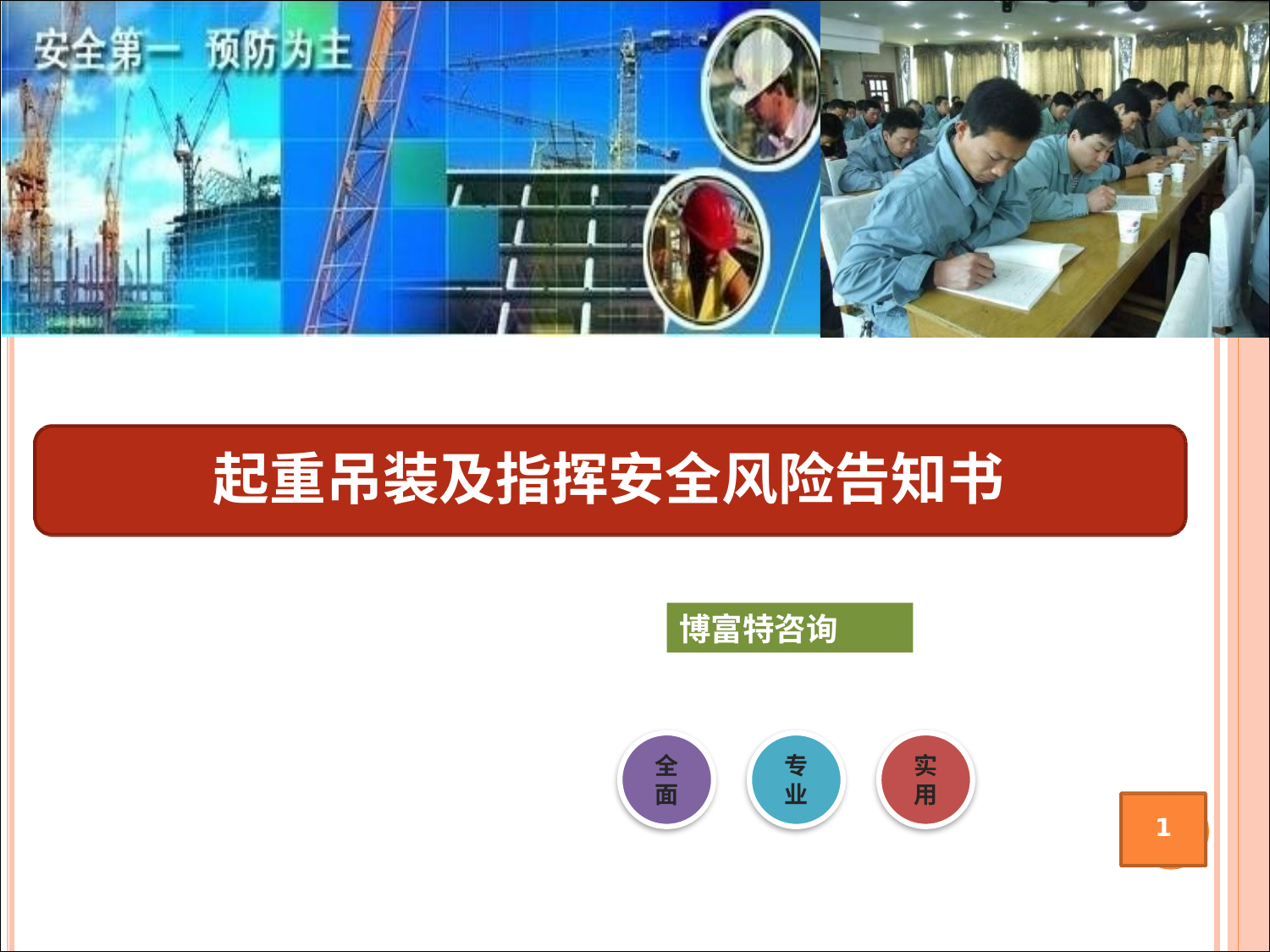

# 起重吊装及指挥安全风险告知书
博富特咨询
全面
实用
专业

1